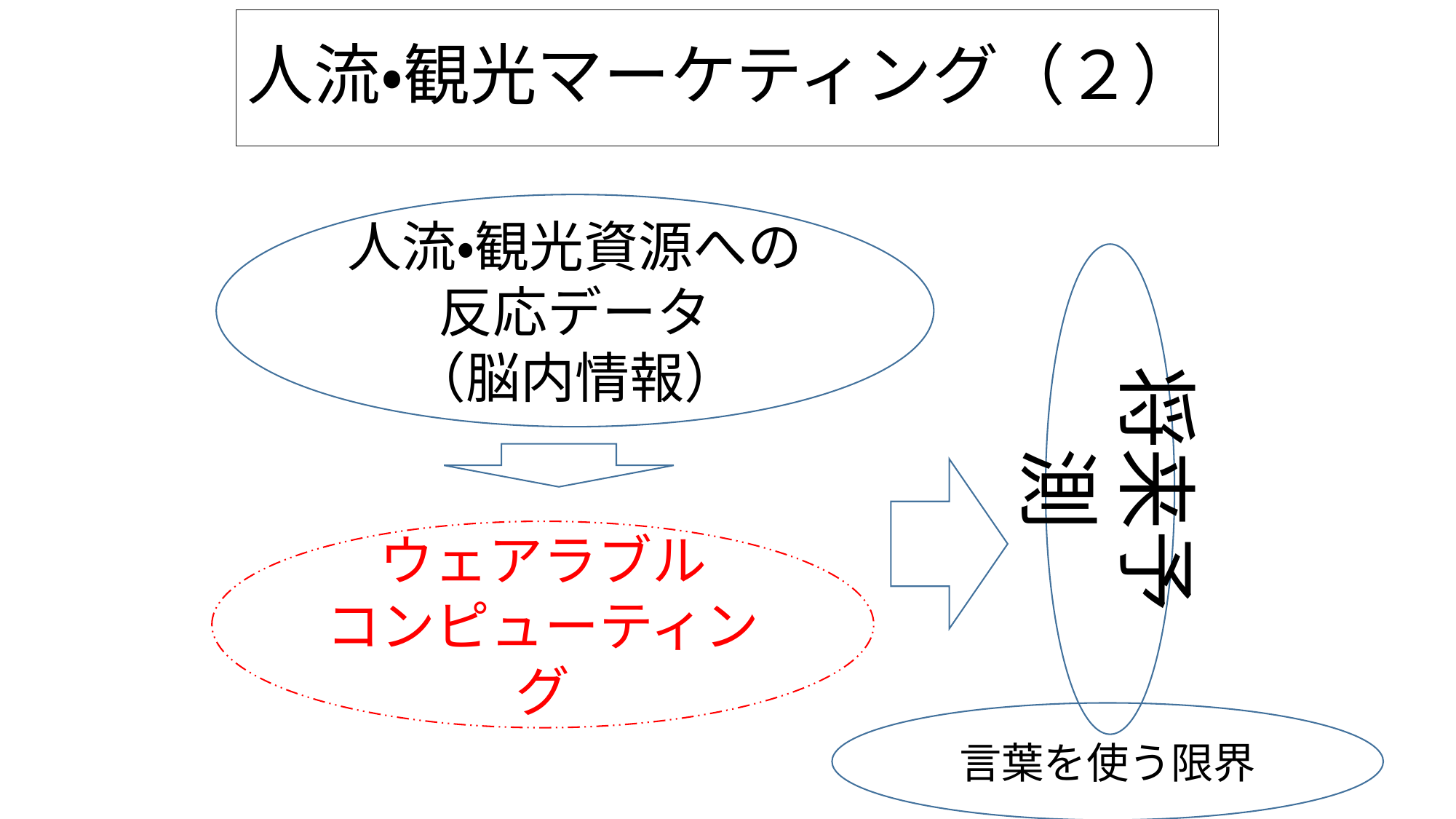

# 人流・観光マーケティング（２）
人流・観光資源への
反応データ
（脳内情報）
将来予測

ウェアラブル
コンピューティング
言葉を使う限界